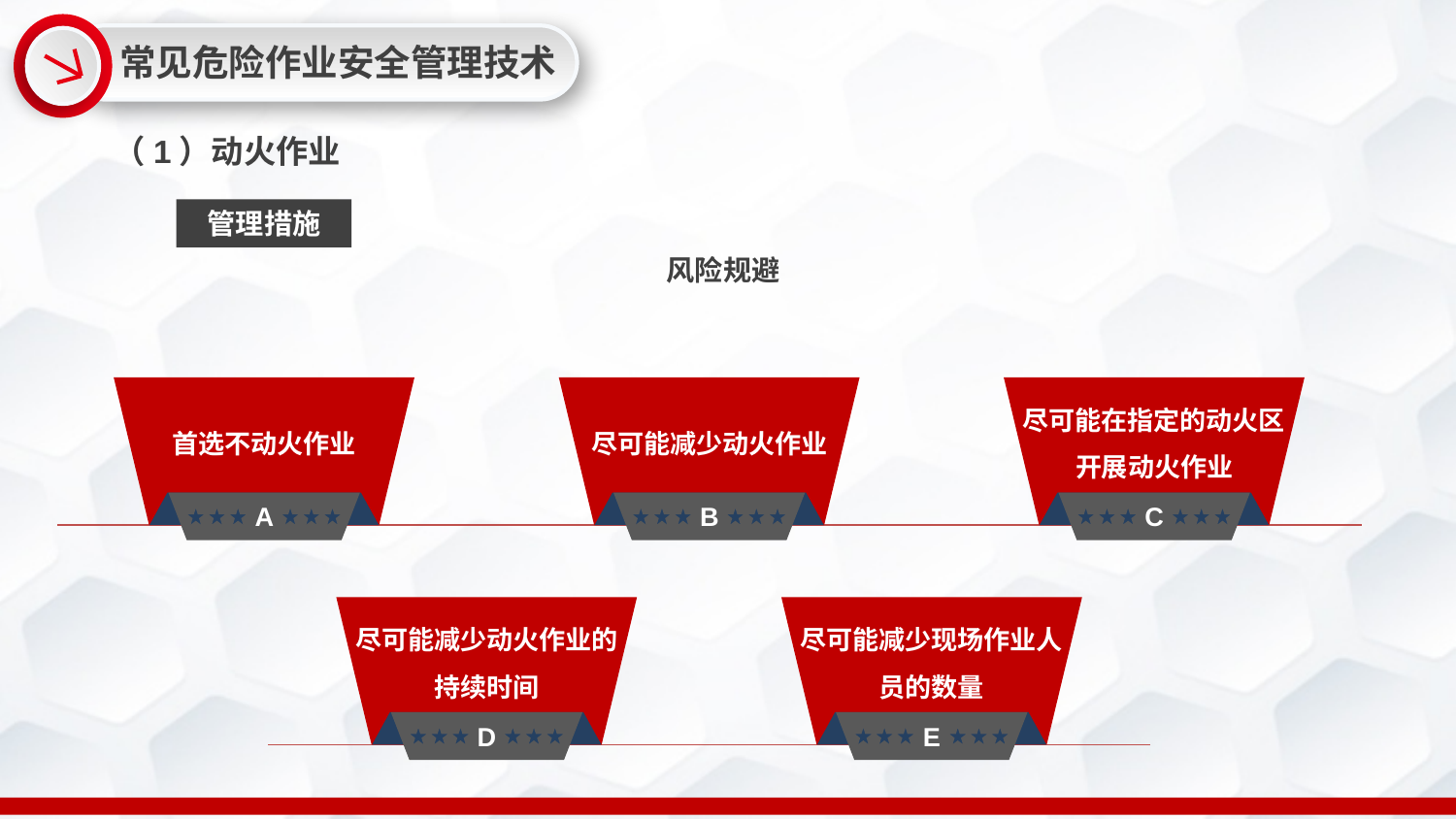

常见危险作业安全管理技术
（1）动火作业
管理措施
风险规避
首选不动火作业

A
尽可能减少动火作业

B
尽可能在指定的动火区开展动火作业

C
尽可能减少动火作业的持续时间

D
尽可能减少现场作业人员的数量

E